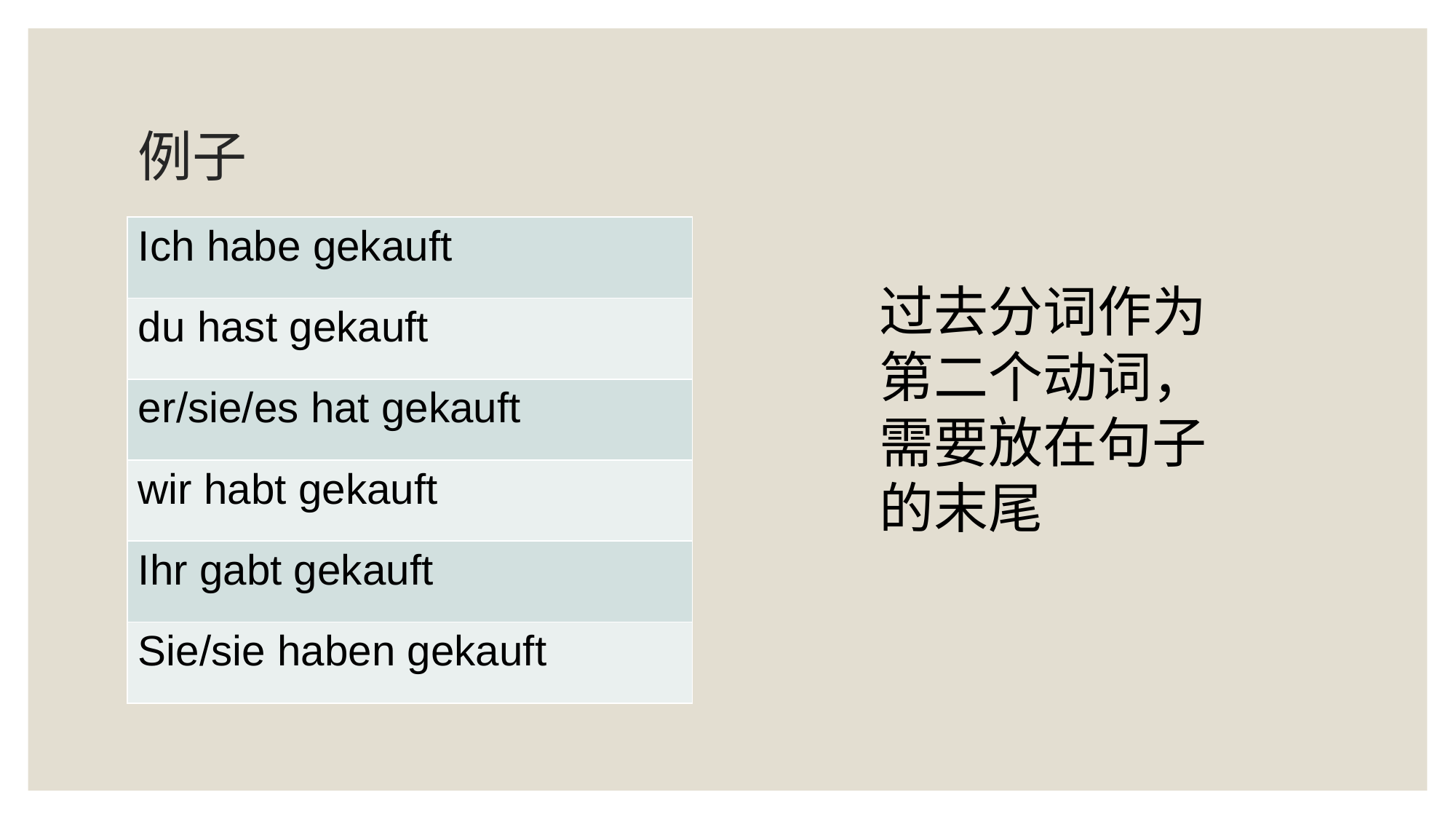

# 例子
| Ich habe gekauft |
| --- |
| du hast gekauft |
| er/sie/es hat gekauft |
| wir habt gekauft |
| Ihr gabt gekauft |
| Sie/sie haben gekauft |
过去分词作为第二个动词，需要放在句子的末尾